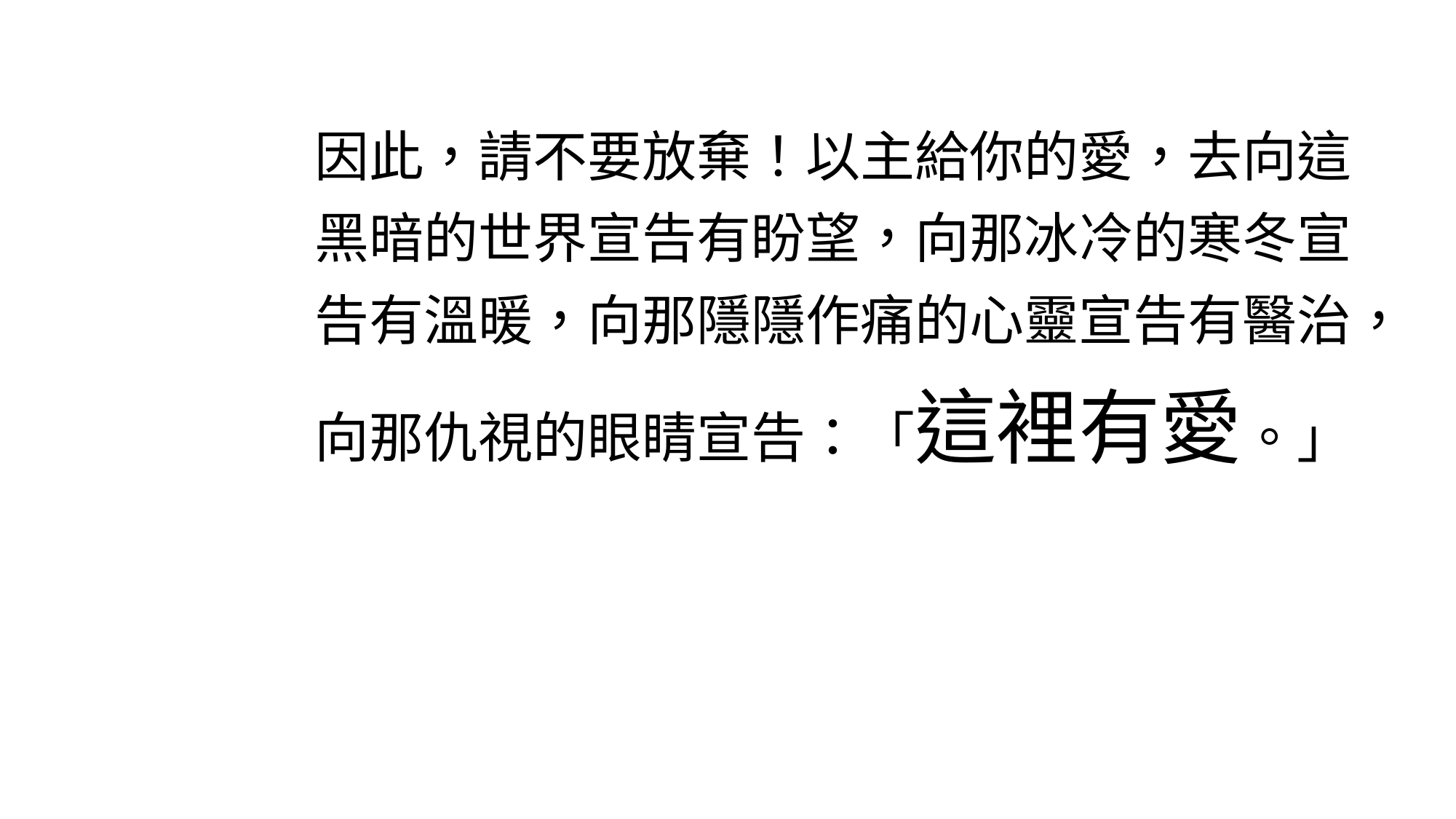

因此，請不要放棄！以主給你的愛，去向這黑暗的世界宣告有盼望，向那冰冷的寒冬宣告有溫暖，向那隱隱作痛的心靈宣告有醫治，向那仇視的眼睛宣告：「這裡有愛。」